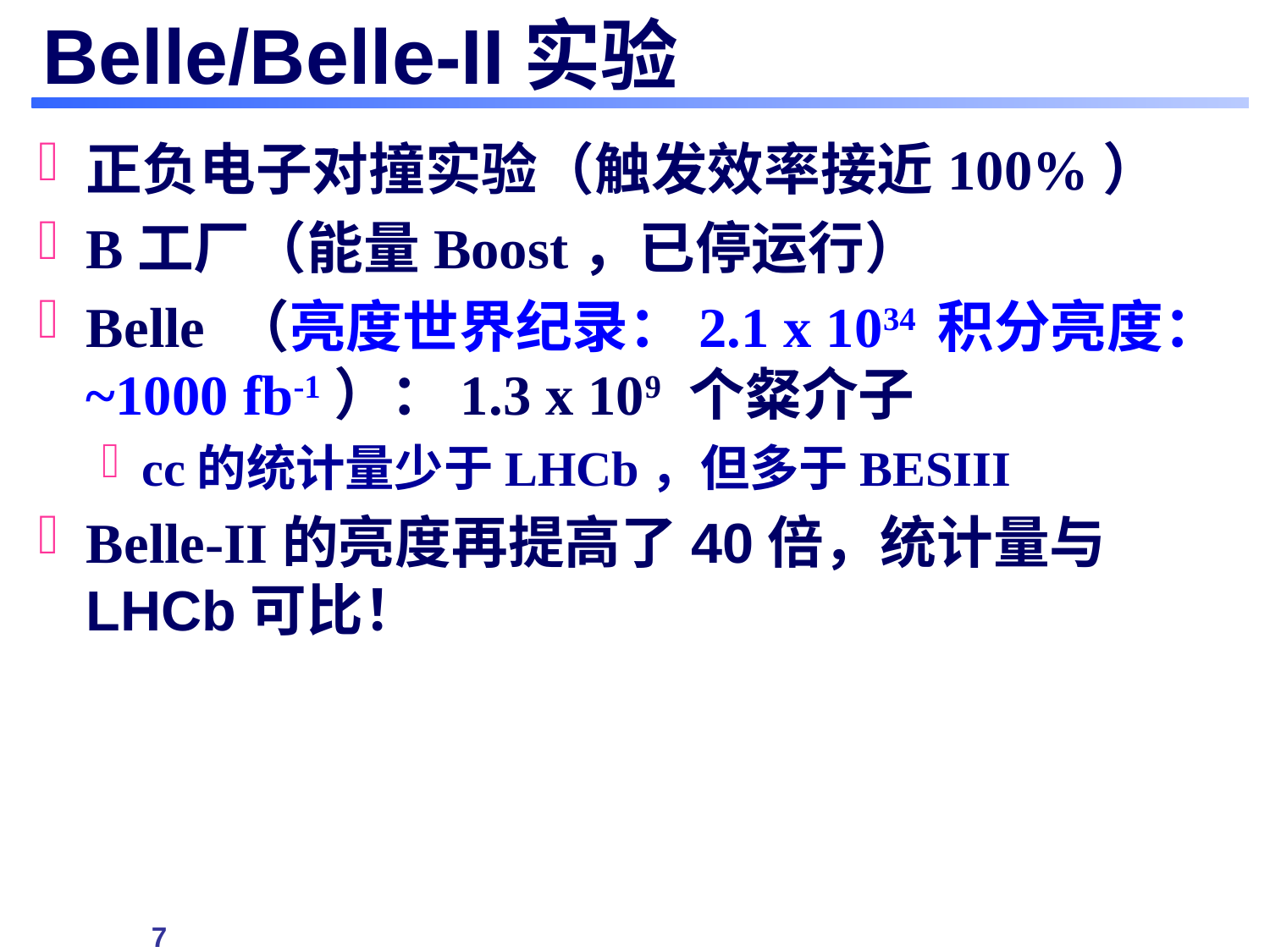

# Belle/Belle-II实验
正负电子对撞实验（触发效率接近100%）
B工厂（能量Boost，已停运行）
Belle （亮度世界纪录：2.1 x 1034 积分亮度： ~1000 fb-1）：1.3 x 109 个粲介子
cc的统计量少于LHCb，但多于BESIII
Belle-II的亮度再提高了40倍，统计量与LHCb可比！

7